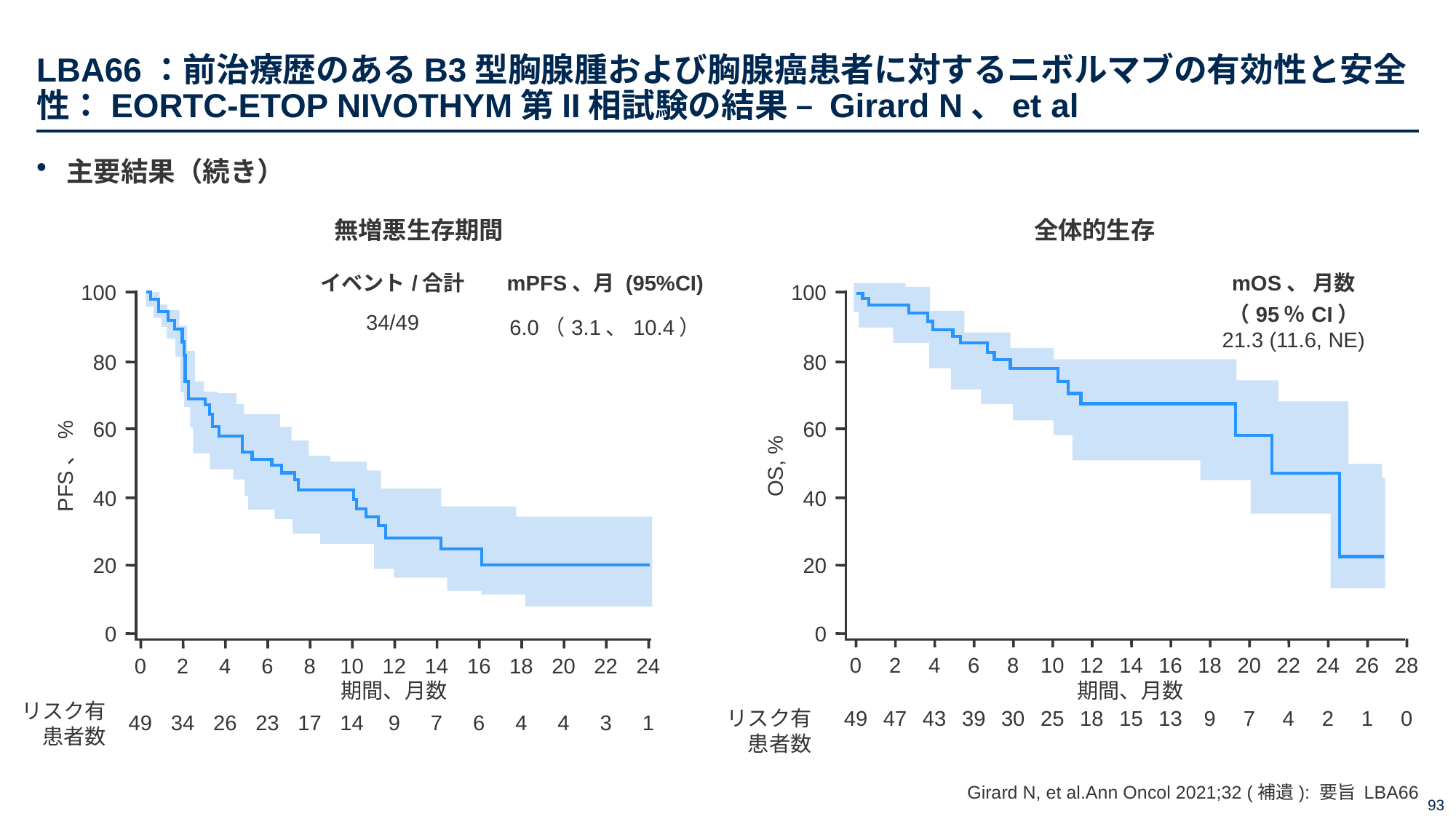

# LBA66：前治療歴のあるB3型胸腺腫および胸腺癌患者に対するニボルマブの有効性と安全性：EORTC-ETOP NIVOTHYM第II相試験の結果 – Girard N、et al
主要結果（続き）
無増悪生存期間
全体的生存
| イベント/合計 | mPFS、月 (95%CI) |
| --- | --- |
| 34/49 | 6.0（3.1、10.4） |
| mOS、 月数 （95％CI） |
| --- |
| 21.3 (11.6, NE) |
100

80

60

PFS、%
40

20

0

100

80

60

OS, %
40

20

0

0
2
4
6
8
10
12
14
16
18
20
22
24
26
28

0
2
4
6
8
10
12
14
16
18
20
22
24
期間、月数
期間、月数
リスク有患者数
49
34
26
23
17
14
9
7
6
4
4
3
1
リスク有患者数
49
47
43
39
30
25
18
15
13
9
7
4
2
1
0
Girard N, et al.Ann Oncol 2021;32 (補遺): 要旨 LBA66